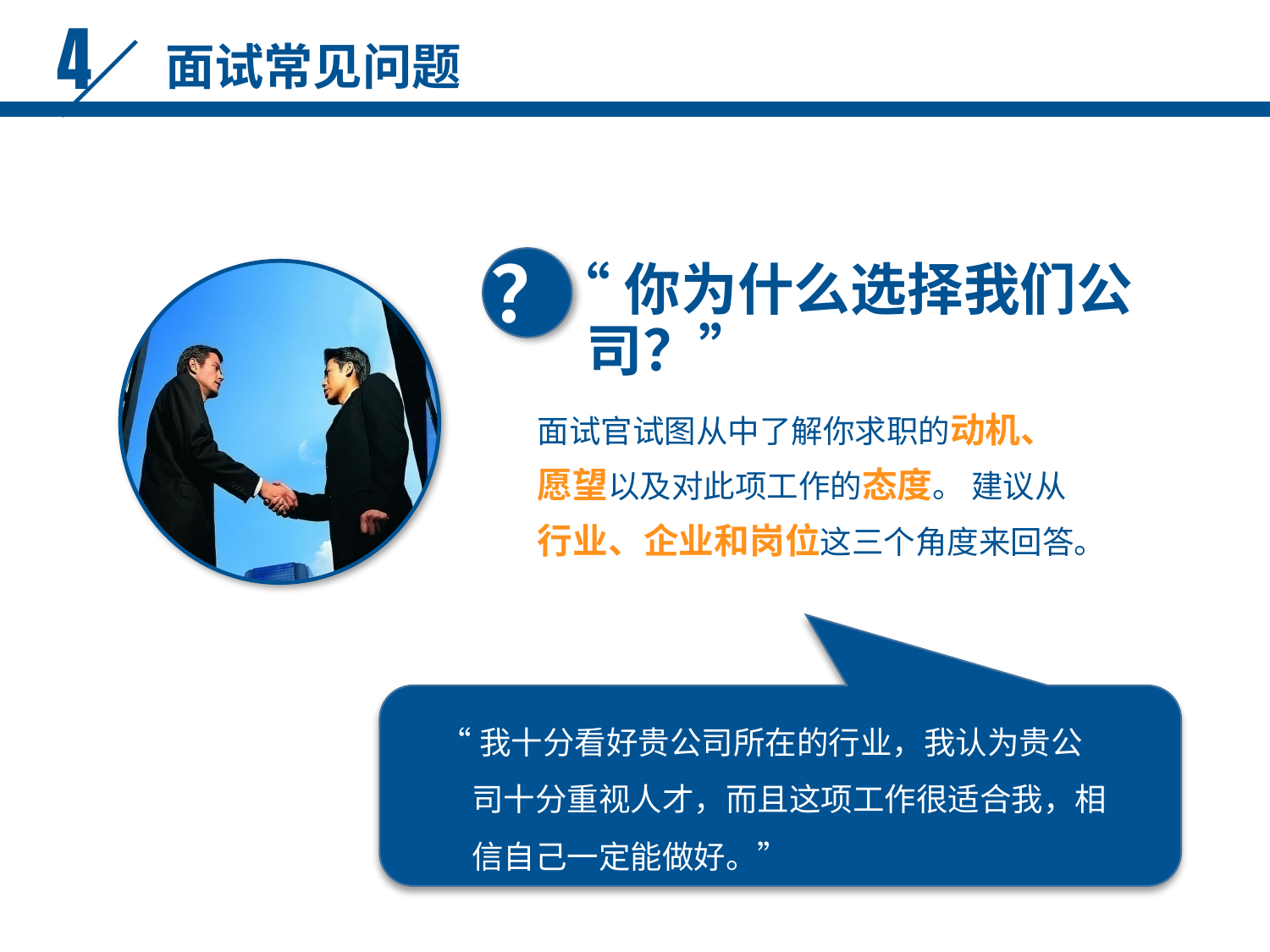

4
面试常见问题

？

“你为什么选择我们公司？”

面试官试图从中了解你求职的动机、
愿望以及对此项工作的态度。 建议从
行业、企业和岗位这三个角度来回答。

“我十分看好贵公司所在的行业，我认为贵公司十分重视人才，而且这项工作很适合我，相信自己一定能做好。”